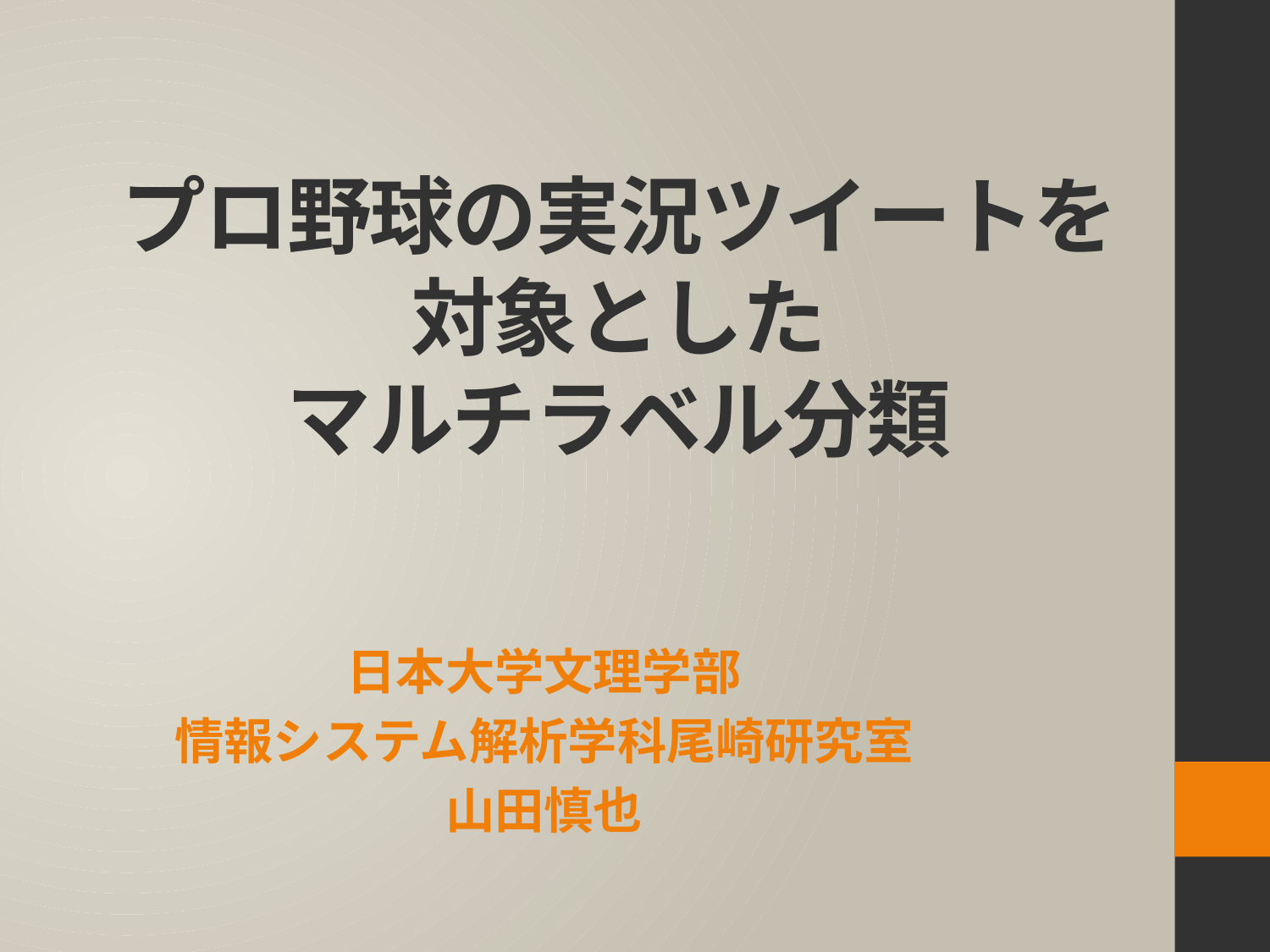

# プロ野球の実況ツイートを対象とした マルチラベル分類
日本大学文理学部
情報システム解析学科尾崎研究室
山田慎也